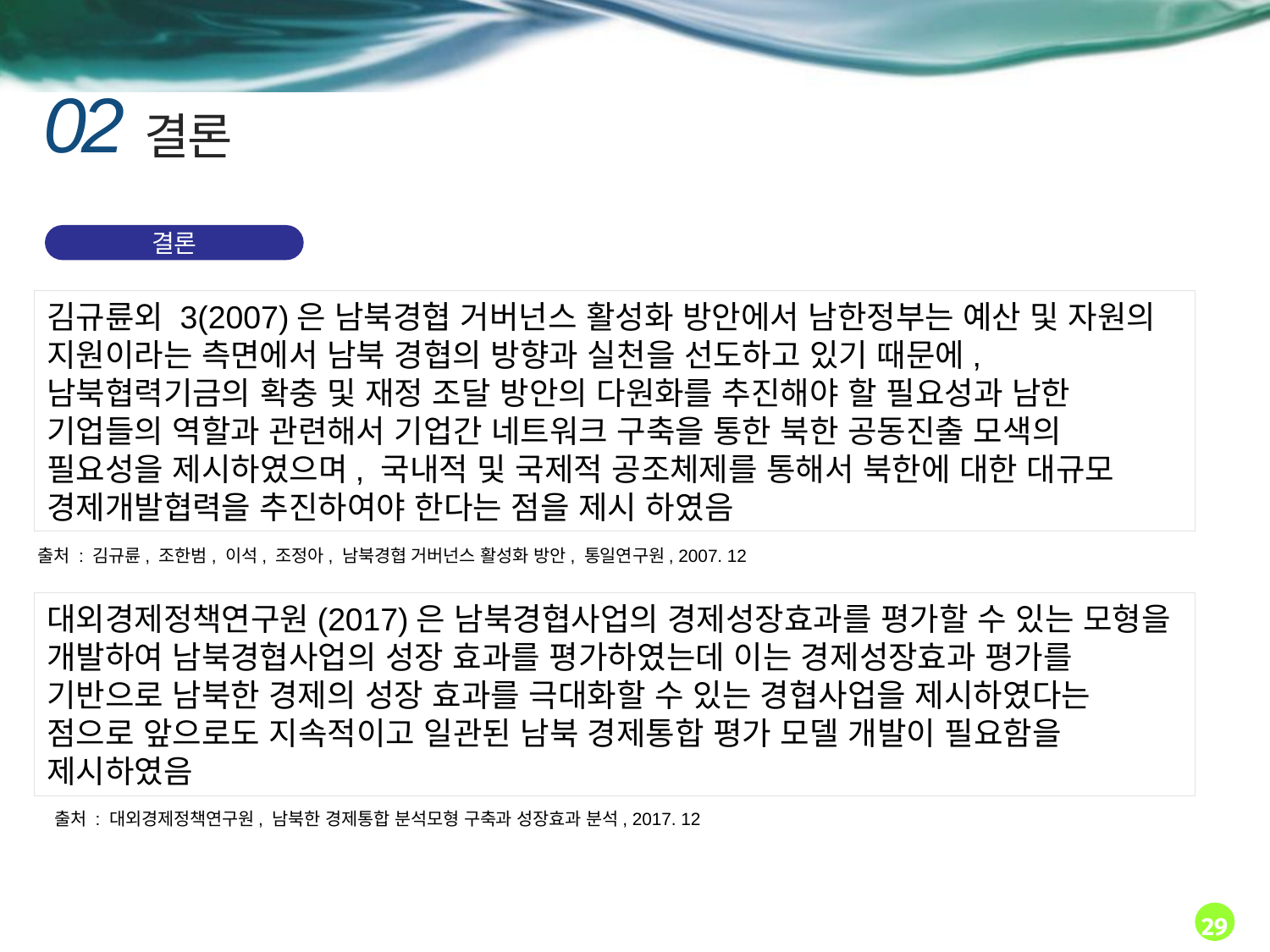

02
결론
결론
김규륜외 3(2007)은 남북경협 거버넌스 활성화 방안에서 남한정부는 예산 및 자원의 지원이라는 측면에서 남북 경협의 방향과 실천을 선도하고 있기 때문에, 남북협력기금의 확충 및 재정 조달 방안의 다원화를 추진해야 할 필요성과 남한 기업들의 역할과 관련해서 기업간 네트워크 구축을 통한 북한 공동진출 모색의 필요성을 제시하였으며, 국내적 및 국제적 공조체제를 통해서 북한에 대한 대규모 경제개발협력을 추진하여야 한다는 점을 제시 하였음
출처 : 김규륜, 조한범, 이석, 조정아, 남북경협 거버넌스 활성화 방안, 통일연구원, 2007. 12
대외경제정책연구원(2017)은 남북경협사업의 경제성장효과를 평가할 수 있는 모형을 개발하여 남북경협사업의 성장 효과를 평가하였는데 이는 경제성장효과 평가를 기반으로 남북한 경제의 성장 효과를 극대화할 수 있는 경협사업을 제시하였다는 점으로 앞으로도 지속적이고 일관된 남북 경제통합 평가 모델 개발이 필요함을 제시하였음
출처 : 대외경제정책연구원, 남북한 경제통합 분석모형 구축과 성장효과 분석, 2017. 12
29